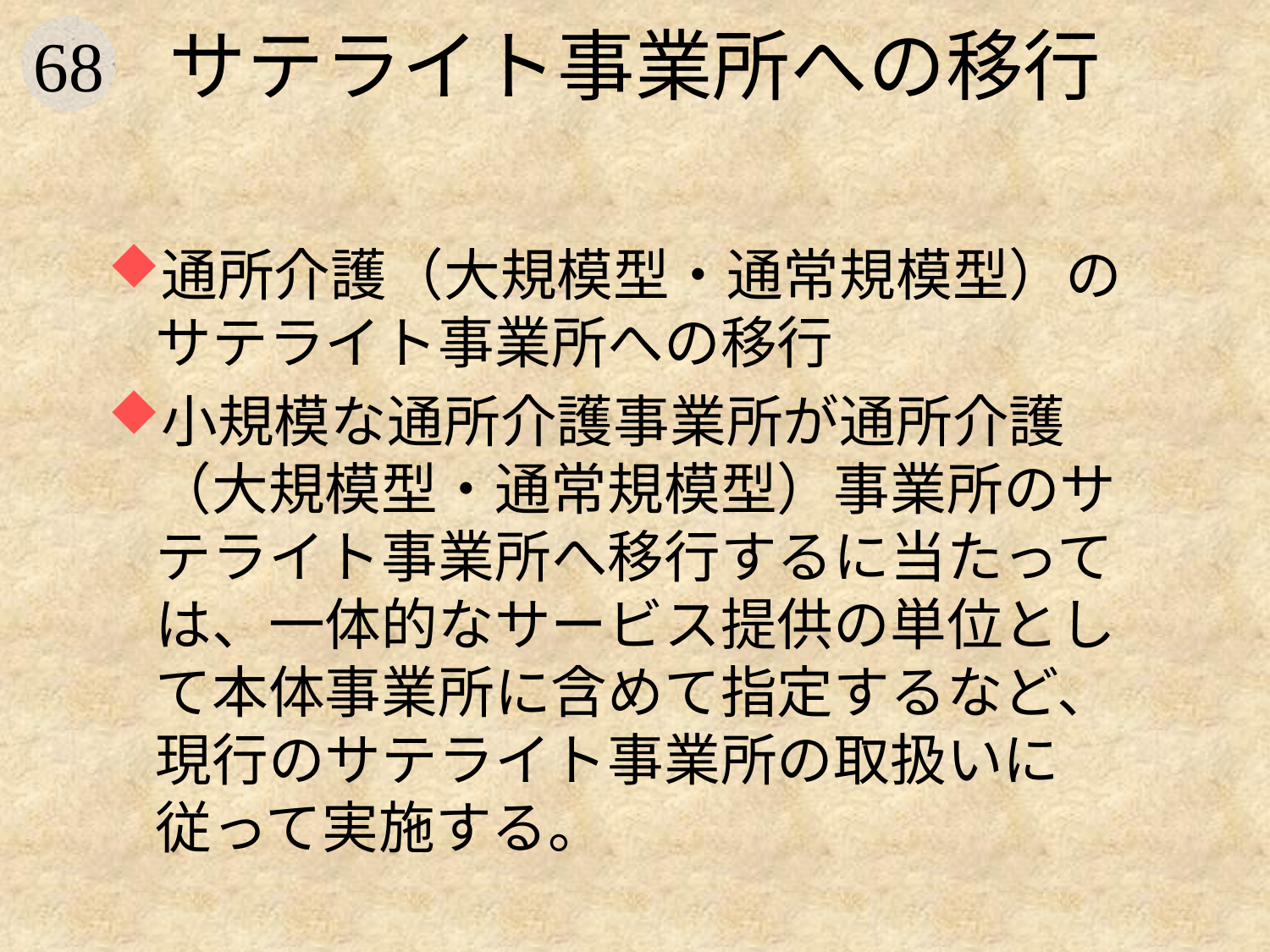

# サテライト事業所への移行
通所介護（大規模型・通常規模型）のサテライト事業所への移行
小規模な通所介護事業所が通所介護（大規模型・通常規模型）事業所のサテライト事業所へ移行するに当たっては、一体的なサービス提供の単位として本体事業所に含めて指定するなど、現行のサテライト事業所の取扱いに従って実施する。